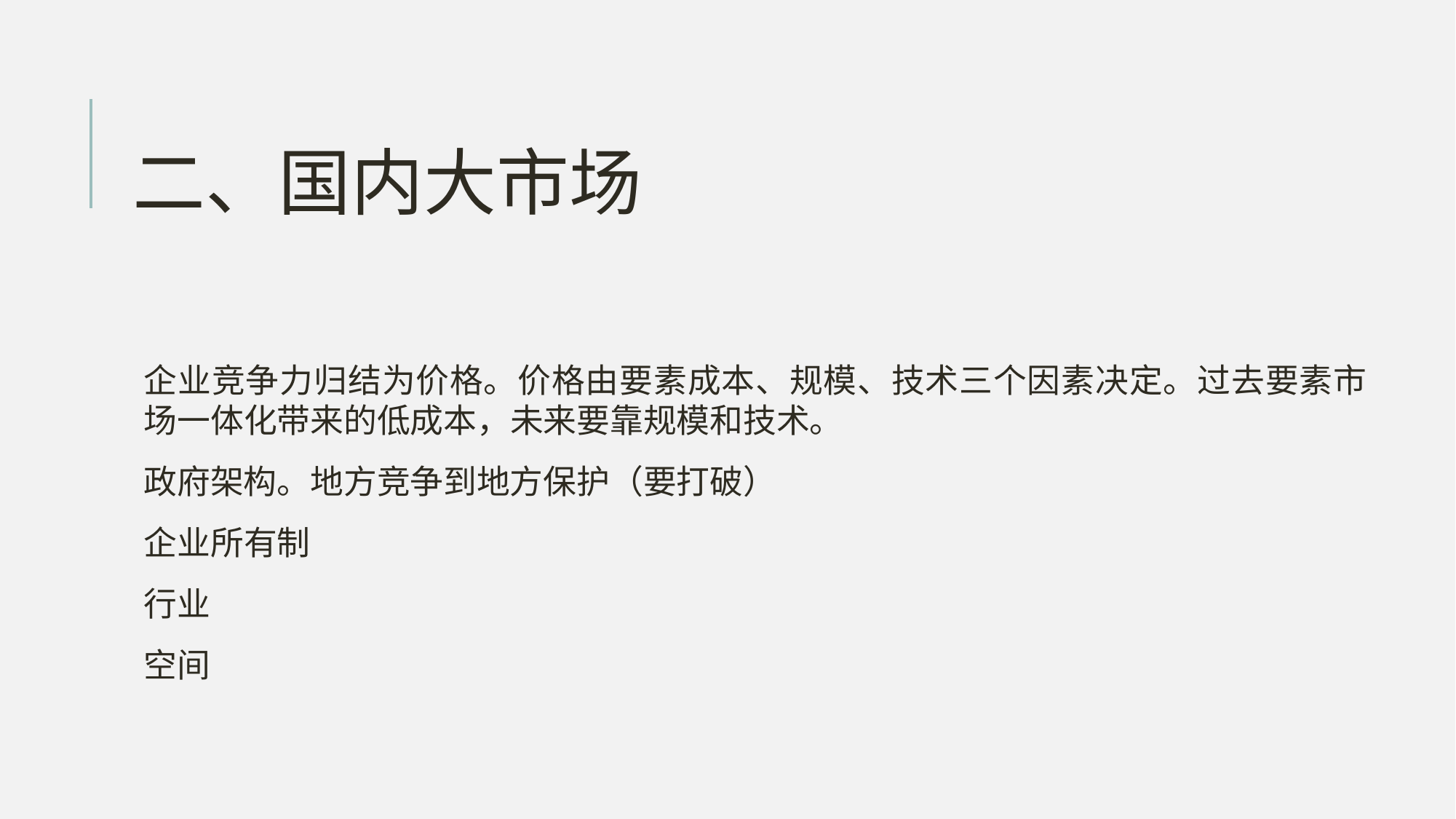

#

二、国内大市场
企业竞争力归结为价格。价格由要素成本、规模、技术三个因素决定。过去要素市场一体化带来的低成本，未来要靠规模和技术。
政府架构。地方竞争到地方保护（要打破）
企业所有制
行业
空间